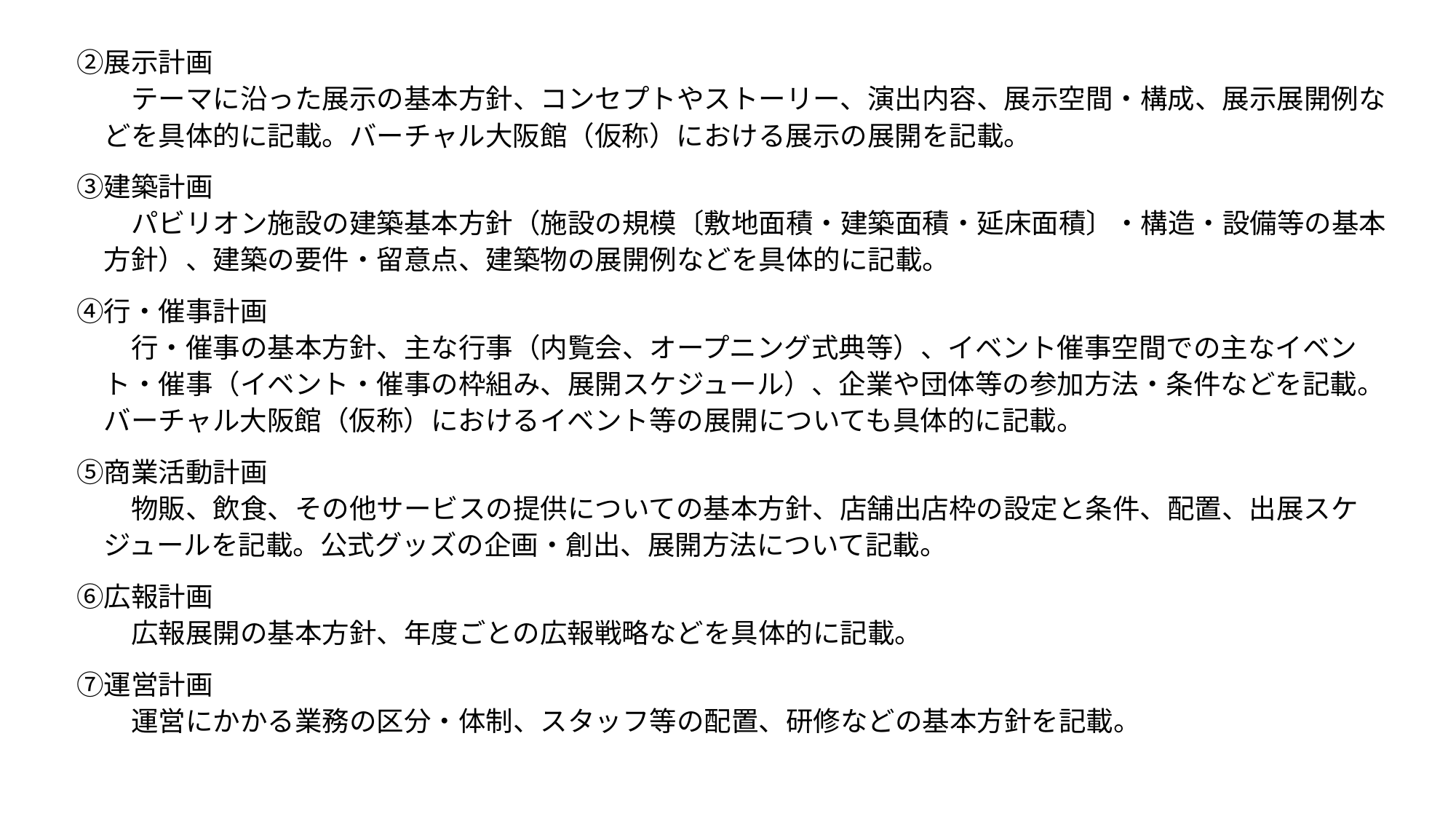

②展示計画
　　　テーマに沿った展示の基本方針、コンセプトやストーリー、演出内容、展示空間・構成、展示展開例な
　　どを具体的に記載。バーチャル大阪館（仮称）における展示の展開を記載。

　③建築計画
　　　パビリオン施設の建築基本方針（施設の規模〔敷地面積・建築面積・延床面積〕・構造・設備等の基本
　　方針）、建築の要件・留意点、建築物の展開例などを具体的に記載。

　④行・催事計画
　　　行・催事の基本方針、主な行事（内覧会、オープニング式典等）、イベント催事空間での主なイベン
　　ト・催事（イベント・催事の枠組み、展開スケジュール）、企業や団体等の参加方法・条件などを記載。
　　バーチャル大阪館（仮称）におけるイベント等の展開についても具体的に記載。
　⑤商業活動計画
　　　物販、飲食、その他サービスの提供についての基本方針、店舗出店枠の設定と条件、配置、出展スケ
　　ジュールを記載。公式グッズの企画・創出、展開方法について記載。
　⑥広報計画
　　　広報展開の基本方針、年度ごとの広報戦略などを具体的に記載。
　⑦運営計画
　　　運営にかかる業務の区分・体制、スタッフ等の配置、研修などの基本方針を記載。